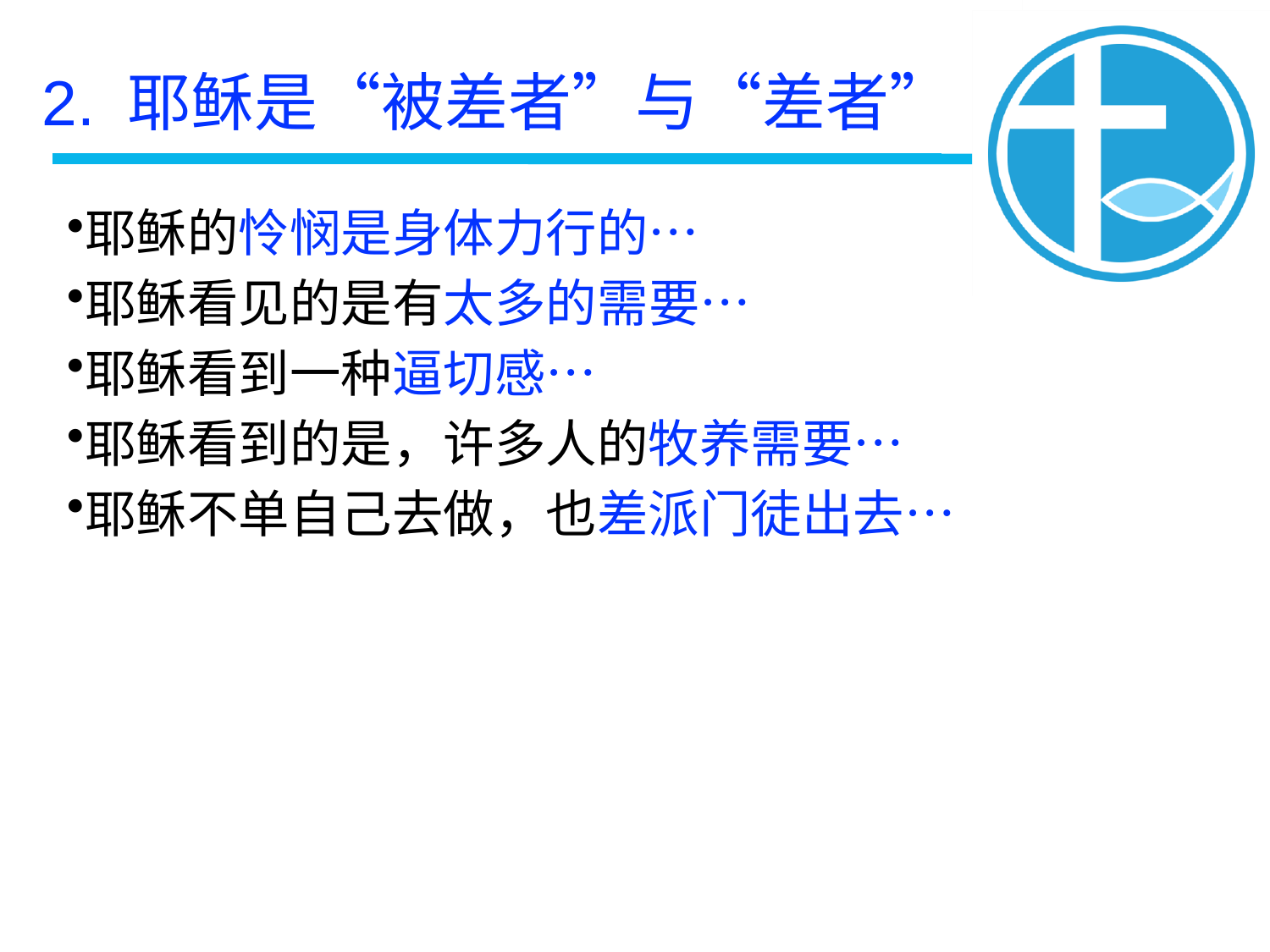

2. 耶稣是“被差者”与“差者”
耶稣的怜悯是身体力行的⋯
耶稣看见的是有太多的需要⋯
耶稣看到一种逼切感⋯
耶稣看到的是，许多人的牧养需要⋯
耶稣不单自己去做，也差派门徒出去⋯